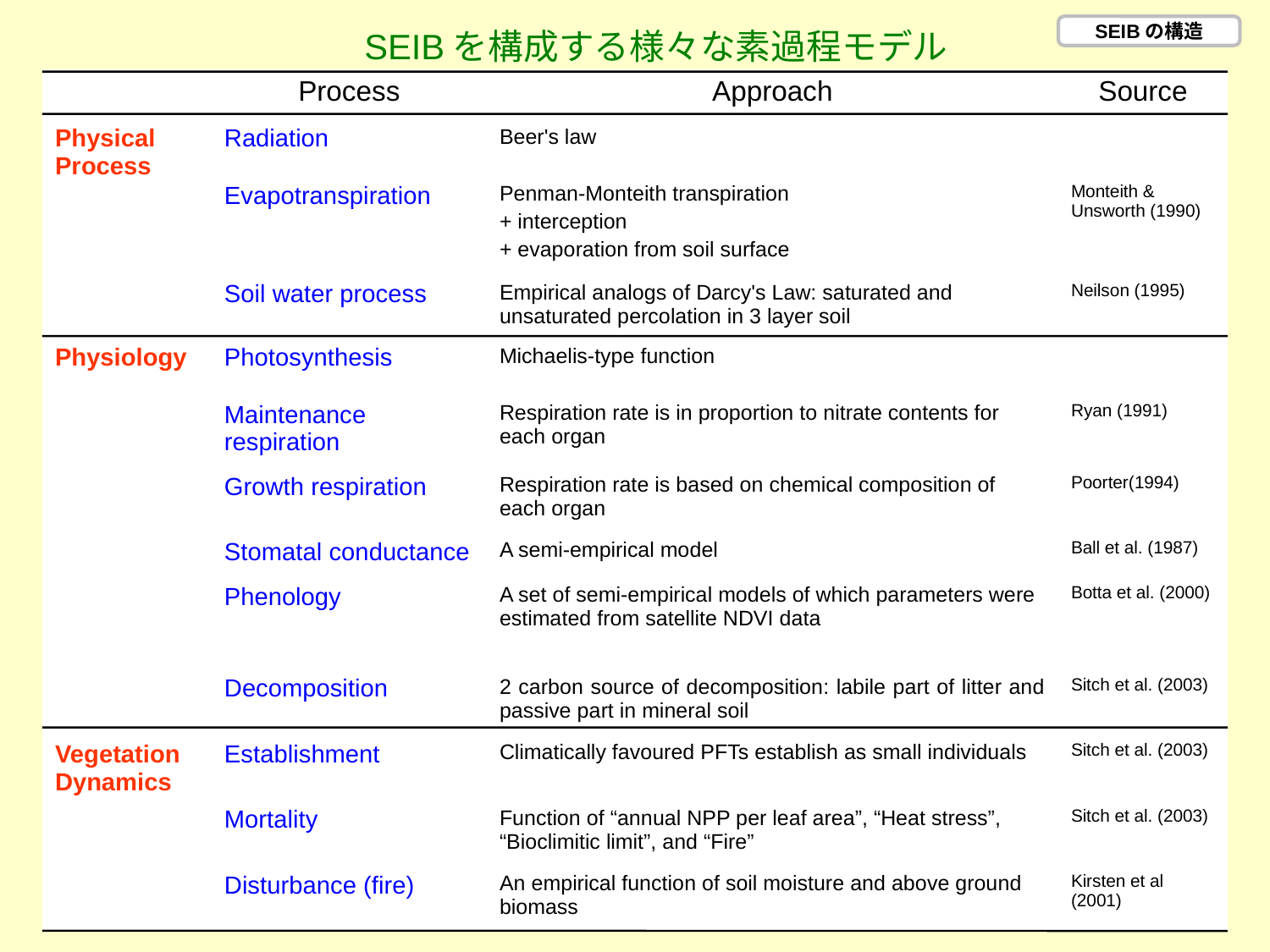

SEIBの構造
SEIBを構成する様々な素過程モデル
|  | Process | Approach | Source |
| --- | --- | --- | --- |
| Physical Process | Radiation | Beer's law |  |
|  | Evapotranspiration | Penman-Monteith transpiration + interception + evaporation from soil surface | Monteith & Unsworth (1990) |
|  | Soil water process | Empirical analogs of Darcy's Law: saturated and unsaturated percolation in 3 layer soil | Neilson (1995) |
| Physiology | Photosynthesis | Michaelis-type function |  |
|  | Maintenance respiration | Respiration rate is in proportion to nitrate contents for each organ | Ryan (1991) |
|  | Growth respiration | Respiration rate is based on chemical composition of each organ | Poorter(1994) |
|  | Stomatal conductance | A semi-empirical model | Ball et al. (1987) |
|  | Phenology | A set of semi-empirical models of which parameters were estimated from satellite NDVI data | Botta et al. (2000) |
|  | Decomposition | 2 carbon source of decomposition: labile part of litter and passive part in mineral soil | Sitch et al. (2003) |
| Vegetation Dynamics | Establishment | Climatically favoured PFTs establish as small individuals | Sitch et al. (2003) |
|  | Mortality | Function of “annual NPP per leaf area”, “Heat stress”, “Bioclimitic limit”, and “Fire” | Sitch et al. (2003) |
|  | Disturbance (fire) | An empirical function of soil moisture and above ground biomass | Kirsten et al (2001) |